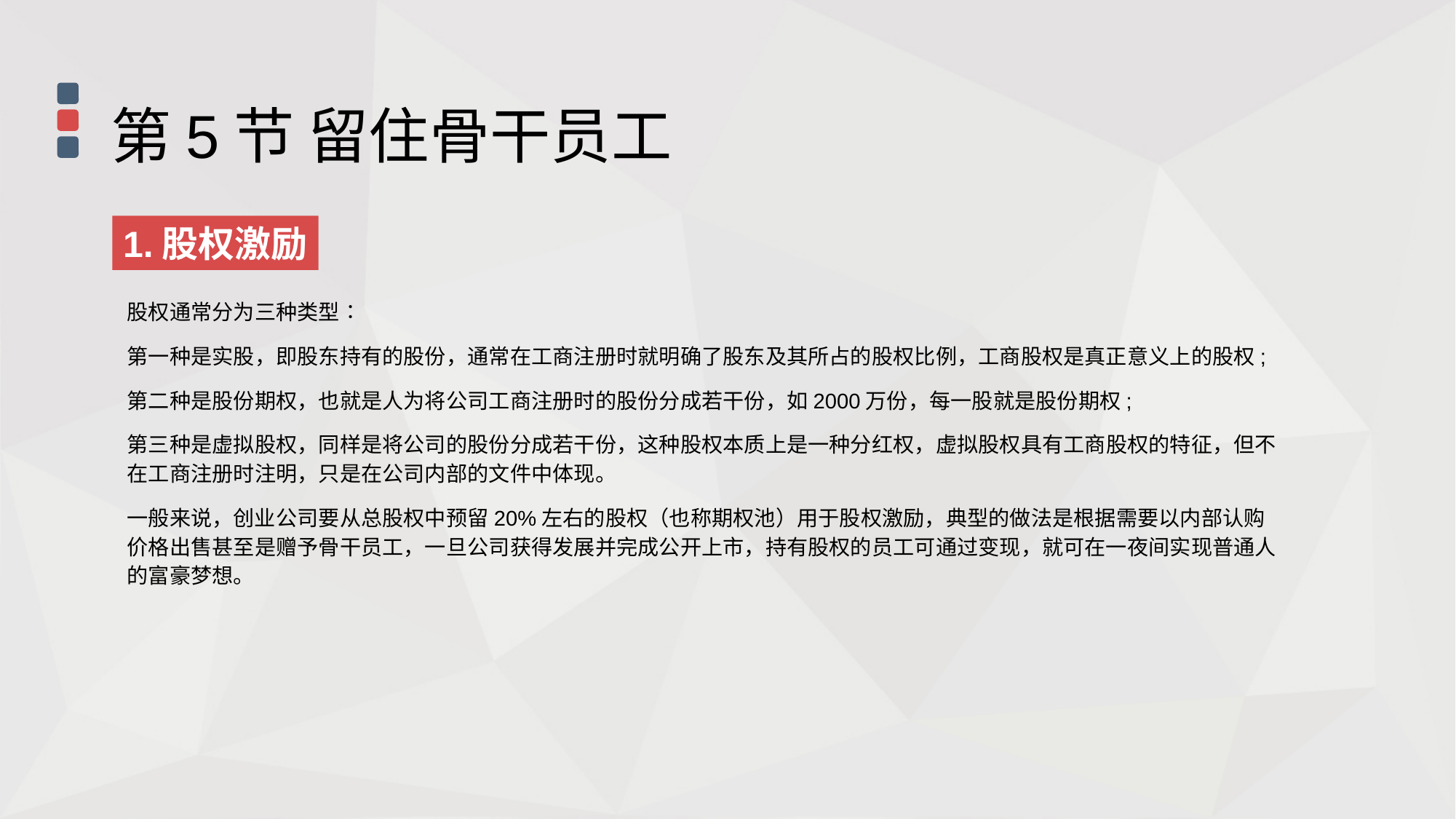

第5节 留住骨干员工
1.股权激励
股权通常分为三种类型∶
第一种是实股，即股东持有的股份，通常在工商注册时就明确了股东及其所占的股权比例，工商股权是真正意义上的股权;
第二种是股份期权，也就是人为将公司工商注册时的股份分成若干份，如2000万份，每一股就是股份期权;
第三种是虚拟股权，同样是将公司的股份分成若干份，这种股权本质上是一种分红权，虚拟股权具有工商股权的特征，但不在工商注册时注明，只是在公司内部的文件中体现。
一般来说，创业公司要从总股权中预留20%左右的股权（也称期权池）用于股权激励，典型的做法是根据需要以内部认购价格出售甚至是赠予骨干员工，一旦公司获得发展并完成公开上市，持有股权的员工可通过变现，就可在一夜间实现普通人的富豪梦想。